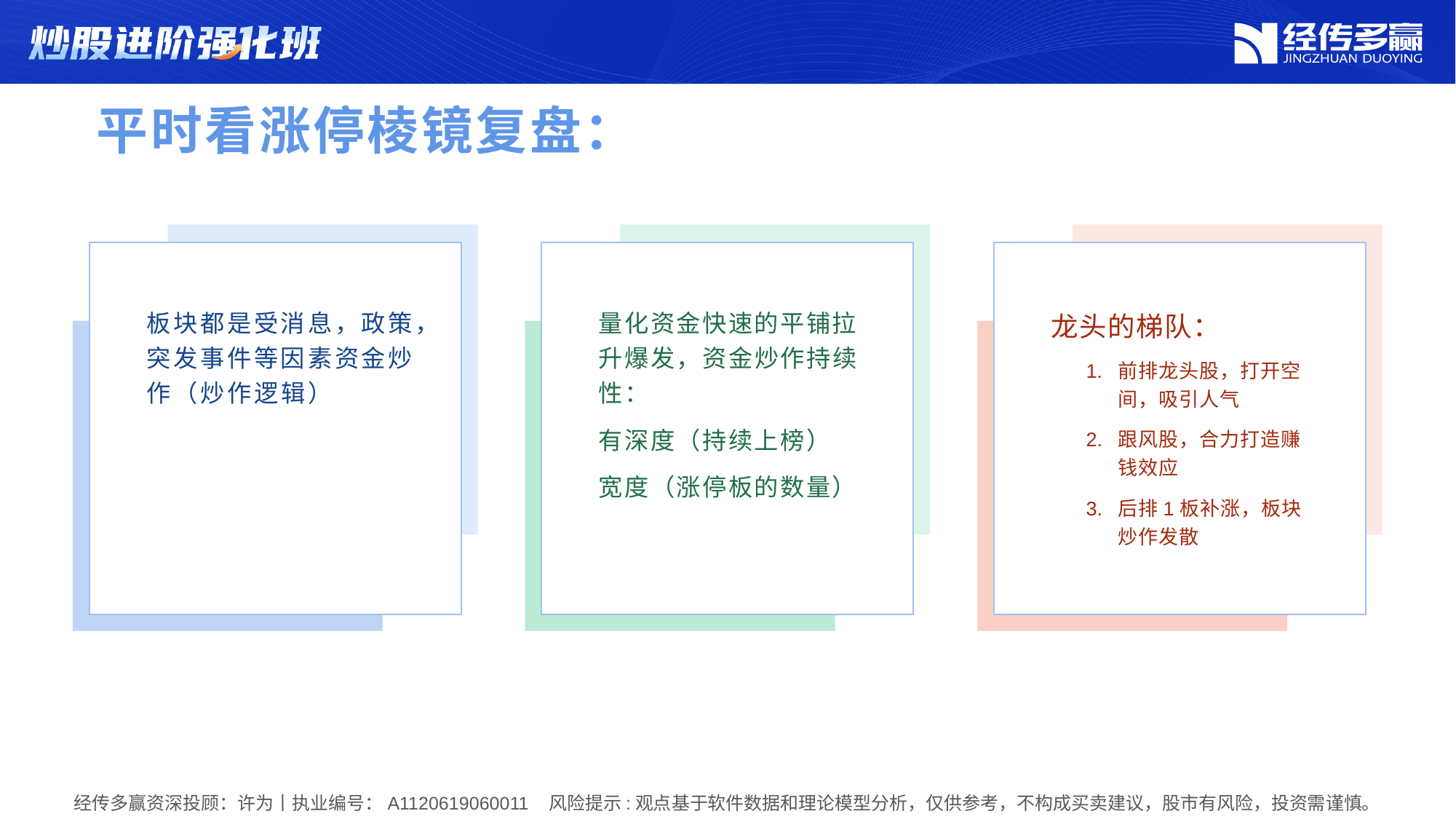

平时看涨停棱镜复盘：

板块都是受消息，政策，突发事件等因素资金炒作（炒作逻辑）
量化资金快速的平铺拉升爆发，资金炒作持续性：
有深度（持续上榜）
宽度（涨停板的数量）
龙头的梯队：
前排龙头股，打开空间，吸引人气
跟风股，合力打造赚钱效应
后排1板补涨，板块炒作发散